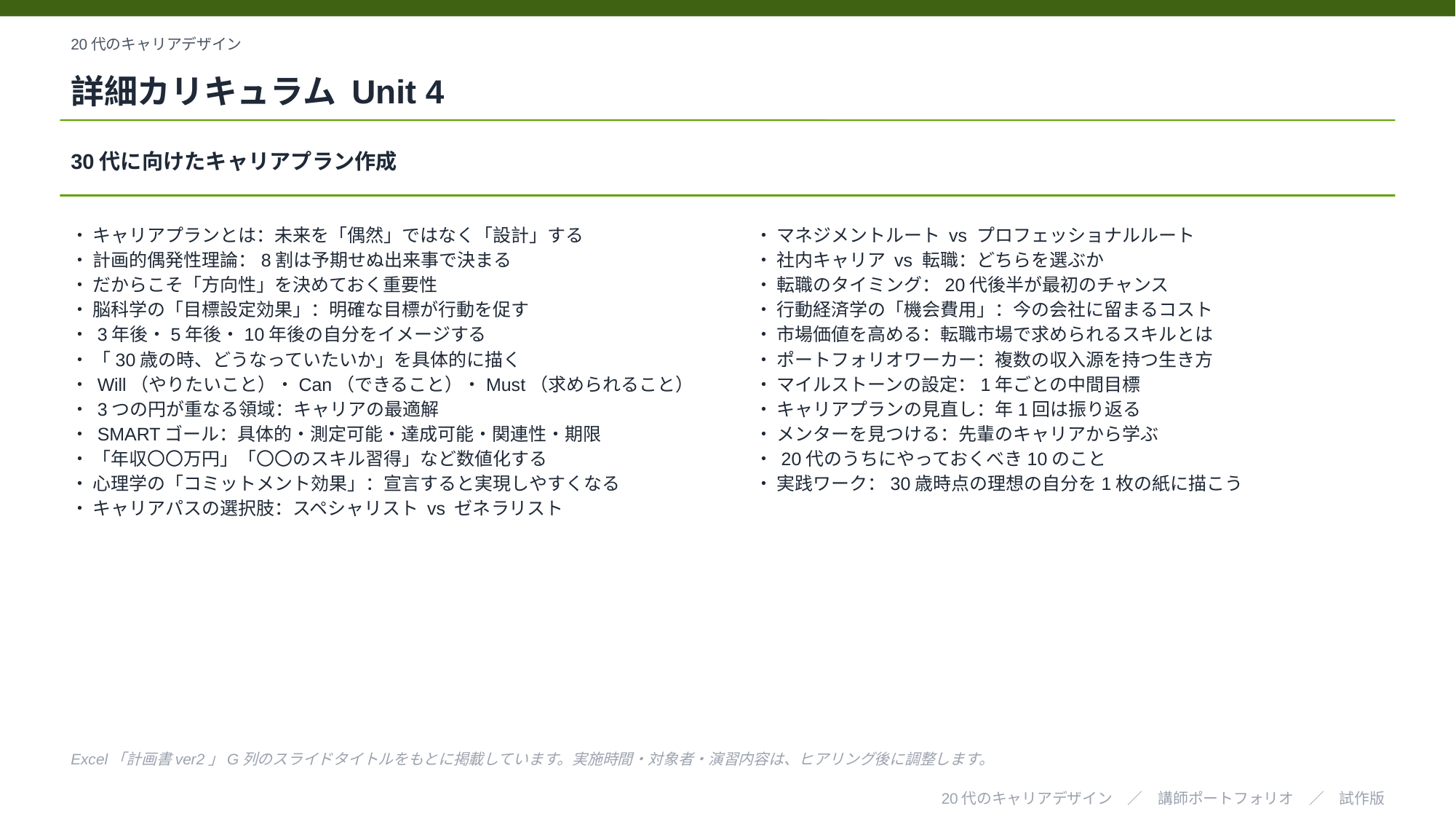

20代のキャリアデザイン
詳細カリキュラム Unit 4

30代に向けたキャリアプラン作成

・ キャリアプランとは：未来を「偶然」ではなく「設計」する
・ 計画的偶発性理論：8割は予期せぬ出来事で決まる
・ だからこそ「方向性」を決めておく重要性
・ 脳科学の「目標設定効果」：明確な目標が行動を促す
・ 3年後・5年後・10年後の自分をイメージする
・ 「30歳の時、どうなっていたいか」を具体的に描く
・ Will（やりたいこと）・Can（できること）・Must（求められること）
・ 3つの円が重なる領域：キャリアの最適解
・ SMARTゴール：具体的・測定可能・達成可能・関連性・期限
・ 「年収〇〇万円」「〇〇のスキル習得」など数値化する
・ 心理学の「コミットメント効果」：宣言すると実現しやすくなる
・ キャリアパスの選択肢：スペシャリスト vs ゼネラリスト
・ マネジメントルート vs プロフェッショナルルート
・ 社内キャリア vs 転職：どちらを選ぶか
・ 転職のタイミング：20代後半が最初のチャンス
・ 行動経済学の「機会費用」：今の会社に留まるコスト
・ 市場価値を高める：転職市場で求められるスキルとは
・ ポートフォリオワーカー：複数の収入源を持つ生き方
・ マイルストーンの設定：1年ごとの中間目標
・ キャリアプランの見直し：年1回は振り返る
・ メンターを見つける：先輩のキャリアから学ぶ
・ 20代のうちにやっておくべき10のこと
・ 実践ワーク：30歳時点の理想の自分を1枚の紙に描こう
Excel「計画書ver2」G列のスライドタイトルをもとに掲載しています。実施時間・対象者・演習内容は、ヒアリング後に調整します。
20代のキャリアデザイン　／　講師ポートフォリオ　／　試作版